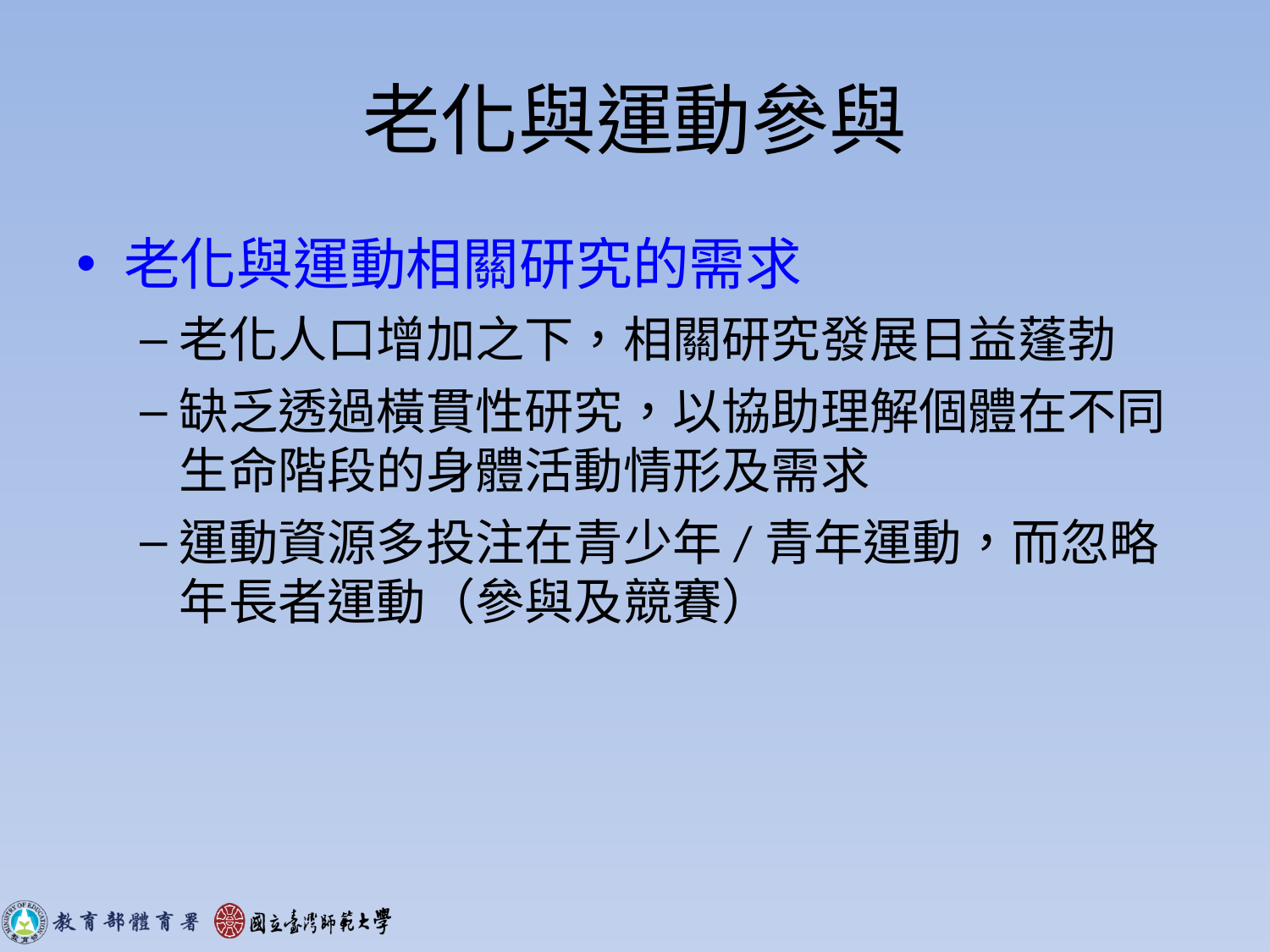

# 老化與運動參與
老化與運動相關研究的需求
老化人口增加之下，相關研究發展日益蓬勃
缺乏透過橫貫性研究，以協助理解個體在不同生命階段的身體活動情形及需求
運動資源多投注在青少年/青年運動，而忽略年長者運動（參與及競賽）